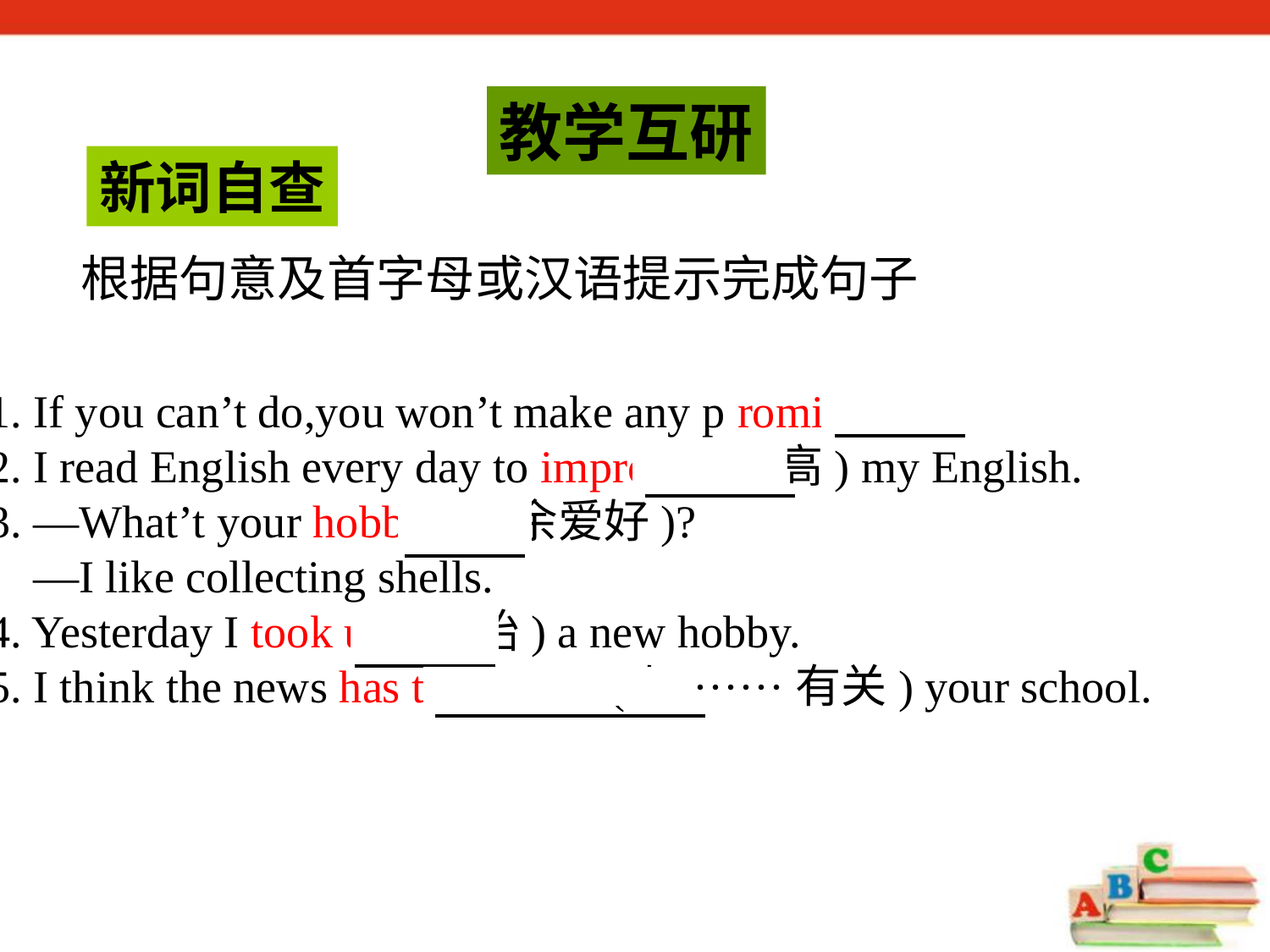

教学互研
新词自查
根据句意及首字母或汉语提示完成句子

1. If you can’t do,you won’t make any p romise .
2. I read English every day to improve (提高) my English.
3. —What’t your hobby (业余爱好)?
    —I like collecting shells.
4. Yesterday I took up (开始) a new hobby.
5. I think the news has to do with (与······有关) your school.